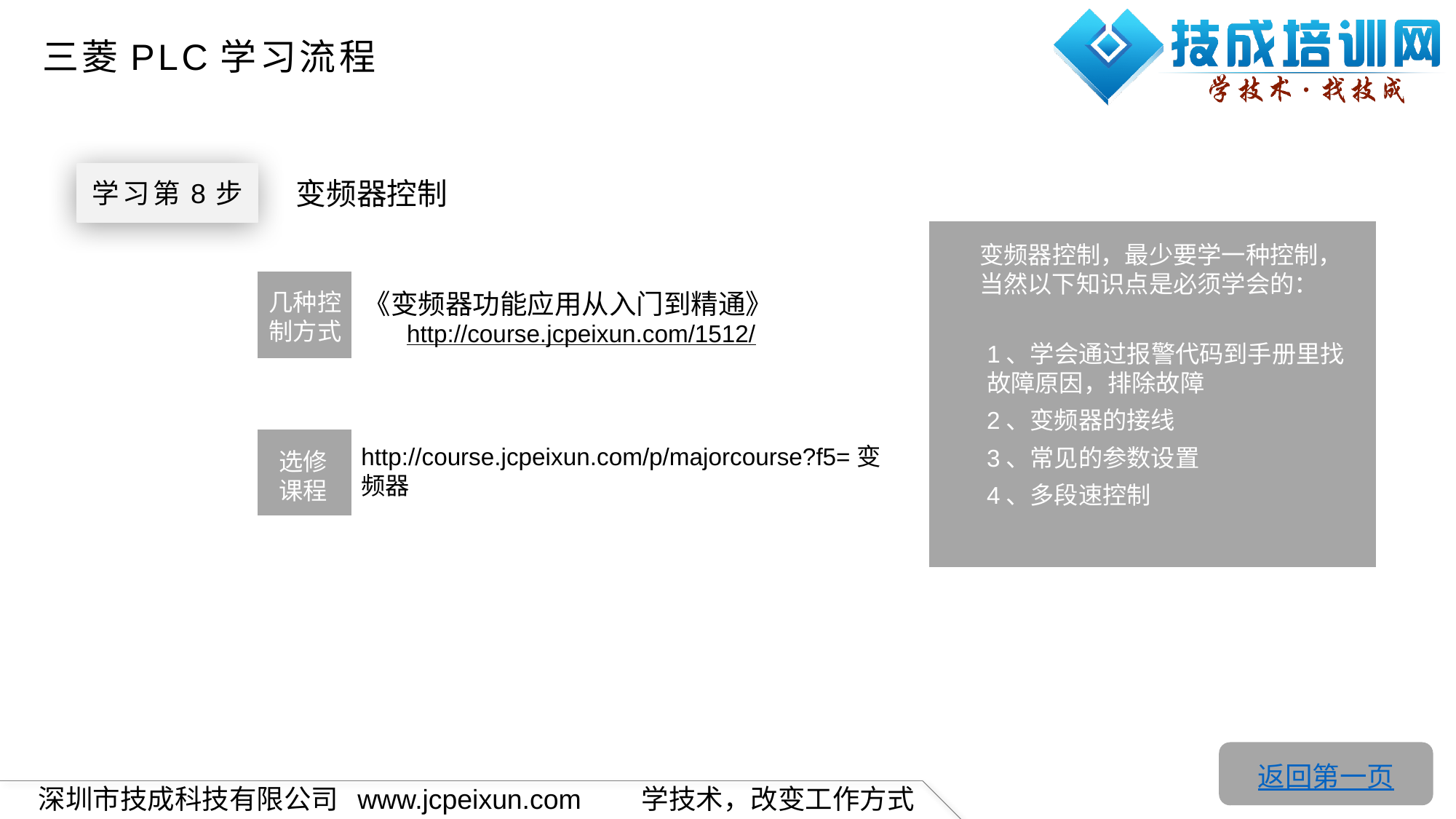

三菱PLC学习流程

学习第8步

 变频器控制

变频器控制，最少要学一种控制，当然以下知识点是必须学会的：

几种控制方式
《变频器功能应用从入门到精通》

http://course.jcpeixun.com/1512/

1、学会通过报警代码到手册里找故障原因，排除故障
2、变频器的接线

http://course.jcpeixun.com/p/majorcourse?f5=变频器

3、常见的参数设置
选修课程
4、多段速控制

返回第一页